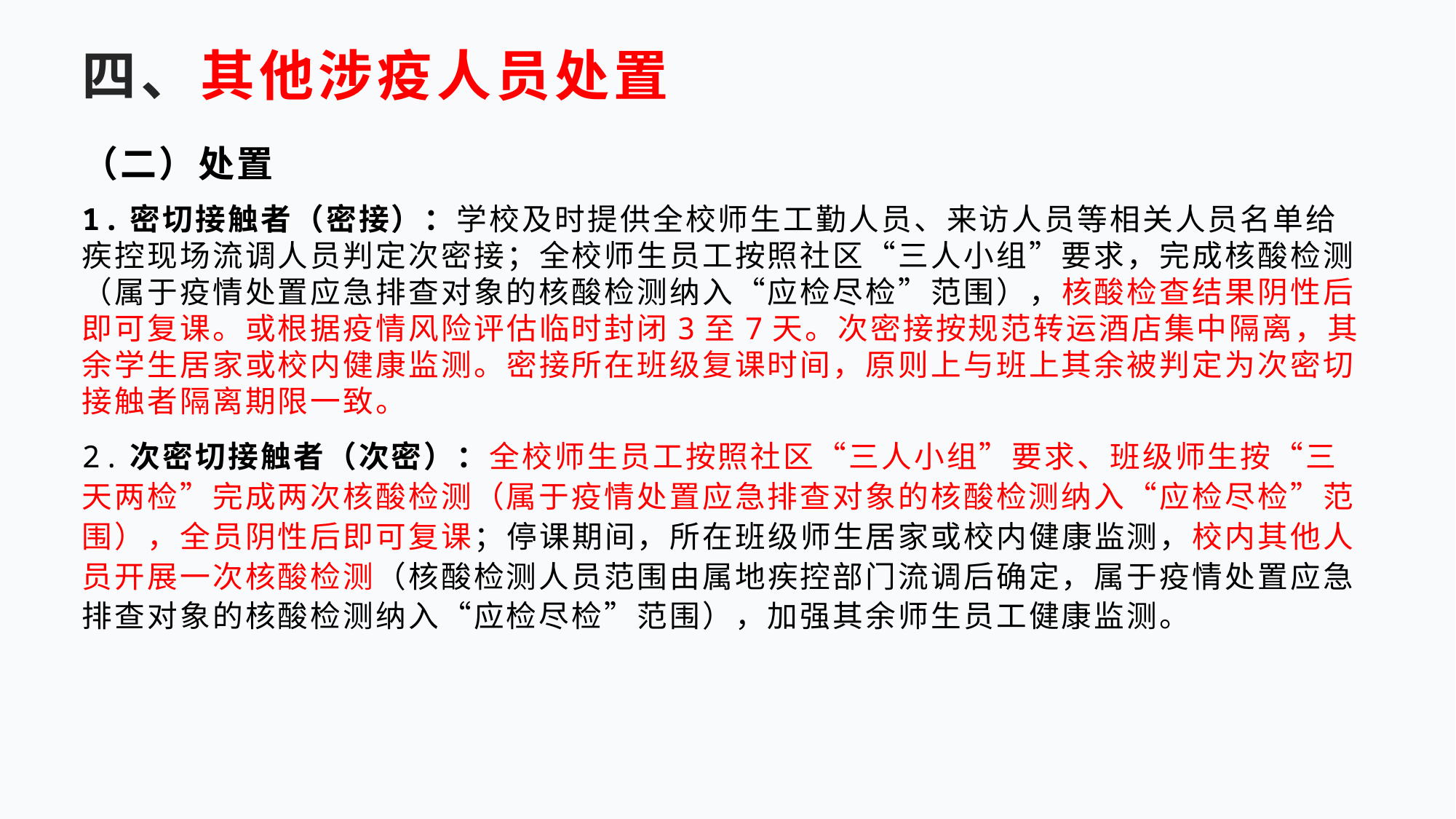

# 四、其他涉疫人员处置
（二）处置
1.密切接触者（密接）：学校及时提供全校师生工勤人员、来访人员等相关人员名单给疾控现场流调人员判定次密接；全校师生员工按照社区“三人小组”要求，完成核酸检测（属于疫情处置应急排查对象的核酸检测纳入“应检尽检”范围），核酸检查结果阴性后即可复课。或根据疫情风险评估临时封闭3至7天。次密接按规范转运酒店集中隔离，其余学生居家或校内健康监测。密接所在班级复课时间，原则上与班上其余被判定为次密切接触者隔离期限一致。
2.次密切接触者（次密）：全校师生员工按照社区“三人小组”要求、班级师生按“三天两检”完成两次核酸检测（属于疫情处置应急排查对象的核酸检测纳入“应检尽检”范围），全员阴性后即可复课；停课期间，所在班级师生居家或校内健康监测，校内其他人员开展一次核酸检测（核酸检测人员范围由属地疾控部门流调后确定，属于疫情处置应急排查对象的核酸检测纳入“应检尽检”范围），加强其余师生员工健康监测。